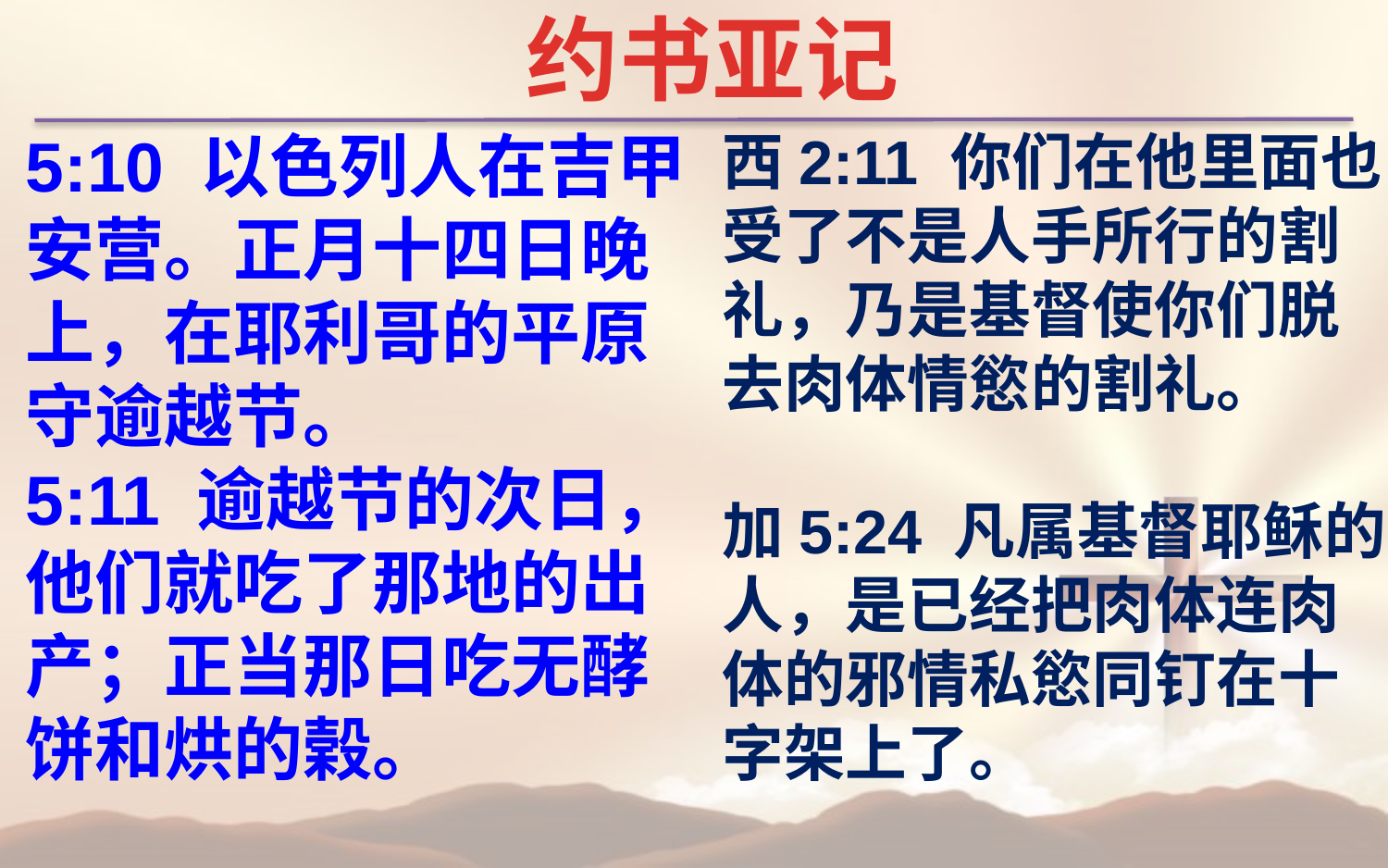

约书亚记
5:10 以色列人在吉甲安营。正月十四日晚上，在耶利哥的平原守逾越节。
5:11 逾越节的次日，他们就吃了那地的出产；正当那日吃无酵饼和烘的榖。
西2:11 你们在他里面也受了不是人手所行的割礼，乃是基督使你们脱去肉体情慾的割礼。

加5:24 凡属基督耶稣的人，是已经把肉体连肉体的邪情私慾同钉在十字架上了。